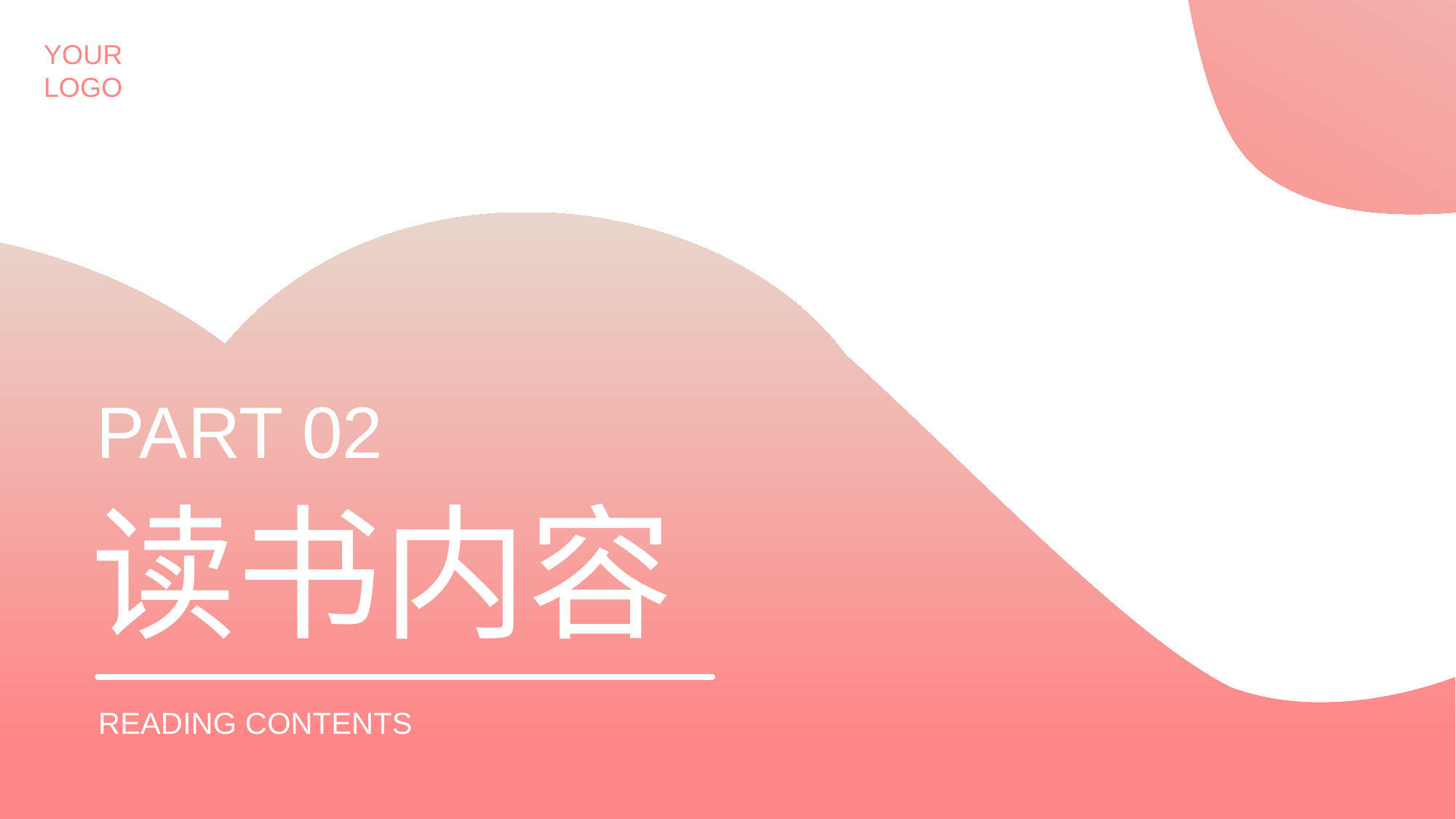

YOUR
LOGO

PART 02
读书内容

READING CONTENTS